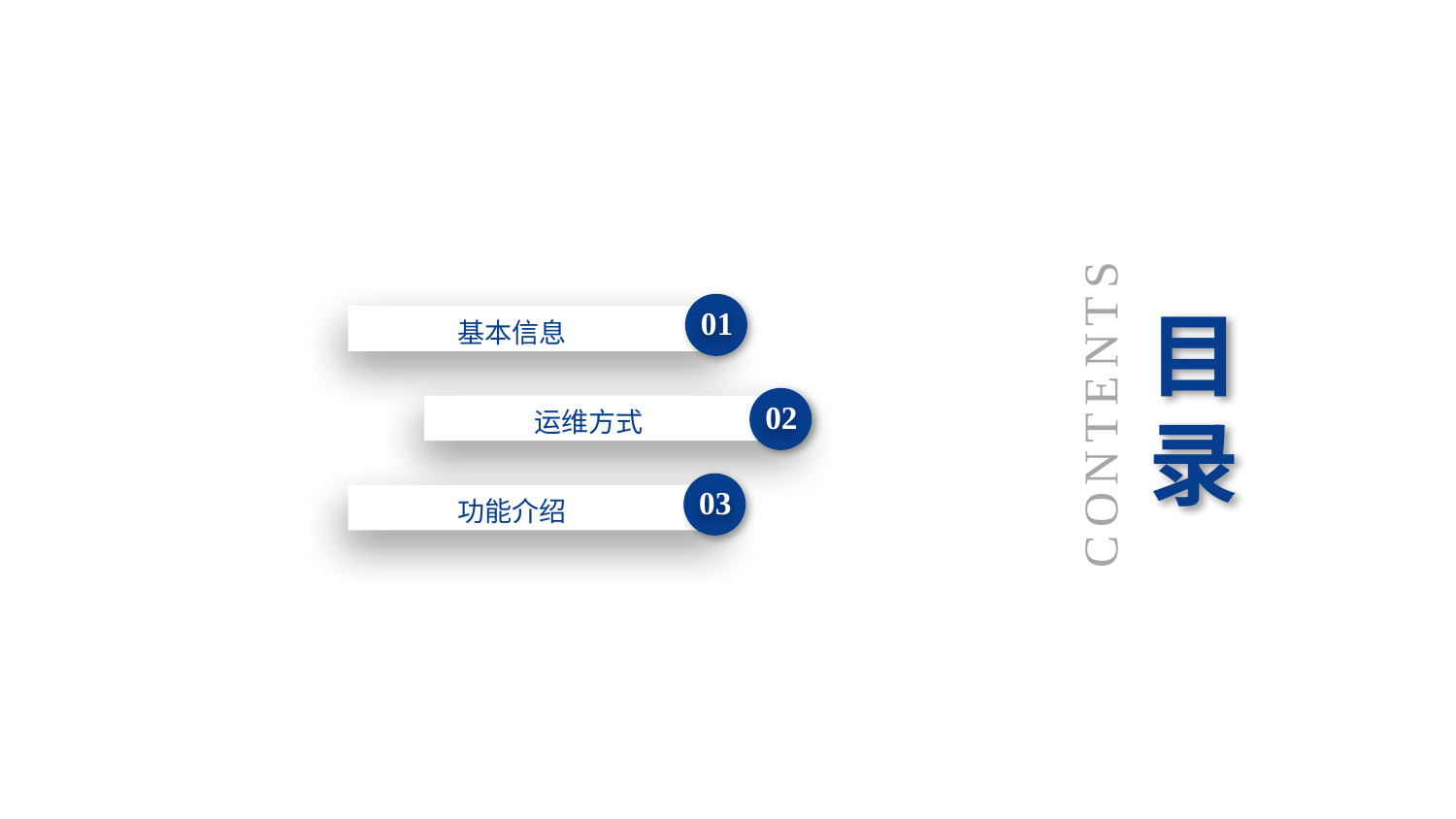

01

基本信息
目录
CONTENTS
02

运维方式
03

功能介绍